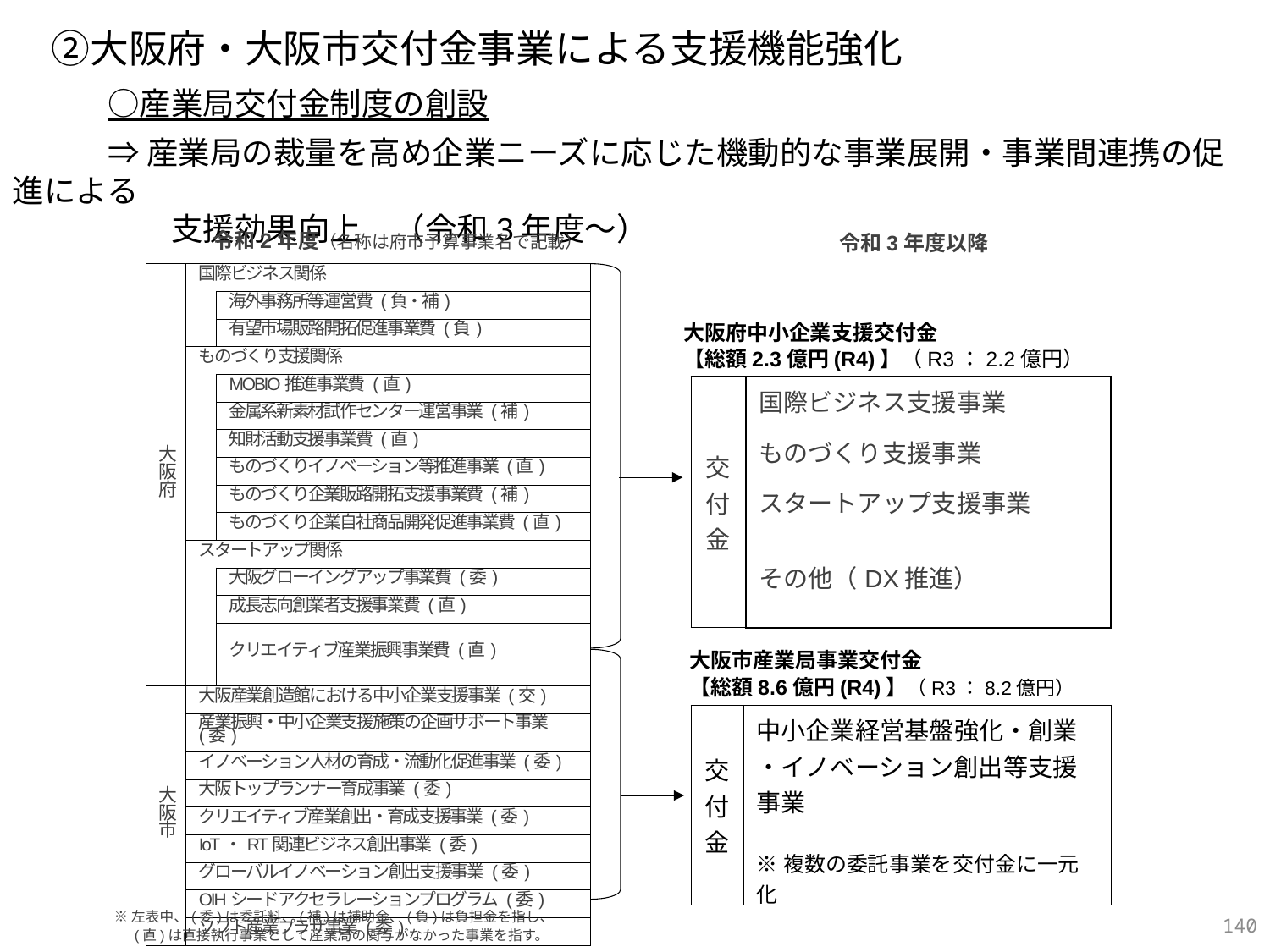

②大阪府・大阪市交付金事業による支援機能強化
　　　○産業局交付金制度の創設
　　　⇒ 産業局の裁量を高め企業ニーズに応じた機動的な事業展開・事業間連携の促進による
　　　　　支援効果向上　（令和3年度～）
令和2年度（名称は府市予算事業名で記載）
令和3年度以降

| 大阪府 | 国際ビジネス関係 | 国際ビジネス支援関連事業 |
| --- | --- | --- |
|  |  | 海外事務所等運営費 (負・補) |
|  |  | 有望市場販路開拓促進事業費 (負) |
|  | ものづくり支援関係 | ものづくり支援関連事業 |
|  |  | MOBIO推進事業費 (直) |
|  |  | 金属系新素材試作センター運営事業 (補) |
|  |  | 知財活動支援事業費 (直) |
|  |  | ものづくりイノベーション等推進事業 (直) |
|  |  | ものづくり企業販路開拓支援事業費 (補) |
|  |  | ものづくり企業自社商品開発促進事業費 (直) |
|  | スタートアップ関係 | スタートアップ支援関連事業 |
|  |  | 大阪グローイングアップ事業費 (委) |
|  |  | 成長志向創業者支援事業費 (直) |
|  |  | クリエイティブ産業振興事業費 (直) |
| 大阪市 | 大阪産業創造館における中小企業支援事業 (交) | 大阪産業創造館における中小企業支援事業 (交) |
|  | 産業振興・中小企業支援施策の企画サポート事業 (委) | 産業振興・中小企業支援施策の企画サポート事業 (委) |
|  | イノベーション人材の育成・流動化促進事業 (委) | イノベーション人材の育成・流動化促進事業 (委) |
|  | 大阪トップランナー育成事業 (委) | 大阪トップランナー育成事業 (委) |
|  | クリエイティブ産業創出・育成支援事業 (委) | クリエイティブ産業創出・育成支援事業 (委) |
|  | IoT・RT関連ビジネス創出事業 (委) | IoT・RT関連ビジネス創出事業 (委) |
|  | グローバルイノベーション創出支援事業 (委) | グローバルイノベーション創出支援事業 (委) |
|  | OIHシードアクセラレーションプログラム (委) | OIHシードアクセラレーションプログラム (委) |
|  | ソフト産業プラザ事業 (委) | ソフト産業プラザ事業 (委) |
大阪府中小企業支援交付金
【総額2.3億円(R4)】（R3：2.2億円）
| 交付金 | 国際ビジネス支援事業 |
| --- | --- |
|  | ものづくり支援事業 |
|  | スタートアップ支援事業 |
|  | その他（DX推進） |
大阪市産業局事業交付金
【総額8.6億円(R4)】（R3：8.2億円）

| 交付金 | 中小企業経営基盤強化・創業 ・イノベーション創出等支援事業 ※複数の委託事業を交付金に一元化 |
| --- | --- |
※左表中、(委)は委託料、(補)は補助金、(負)は負担金を指し、
　 (直)は直接執行事業として産業局の関与がなかった事業を指す。
140